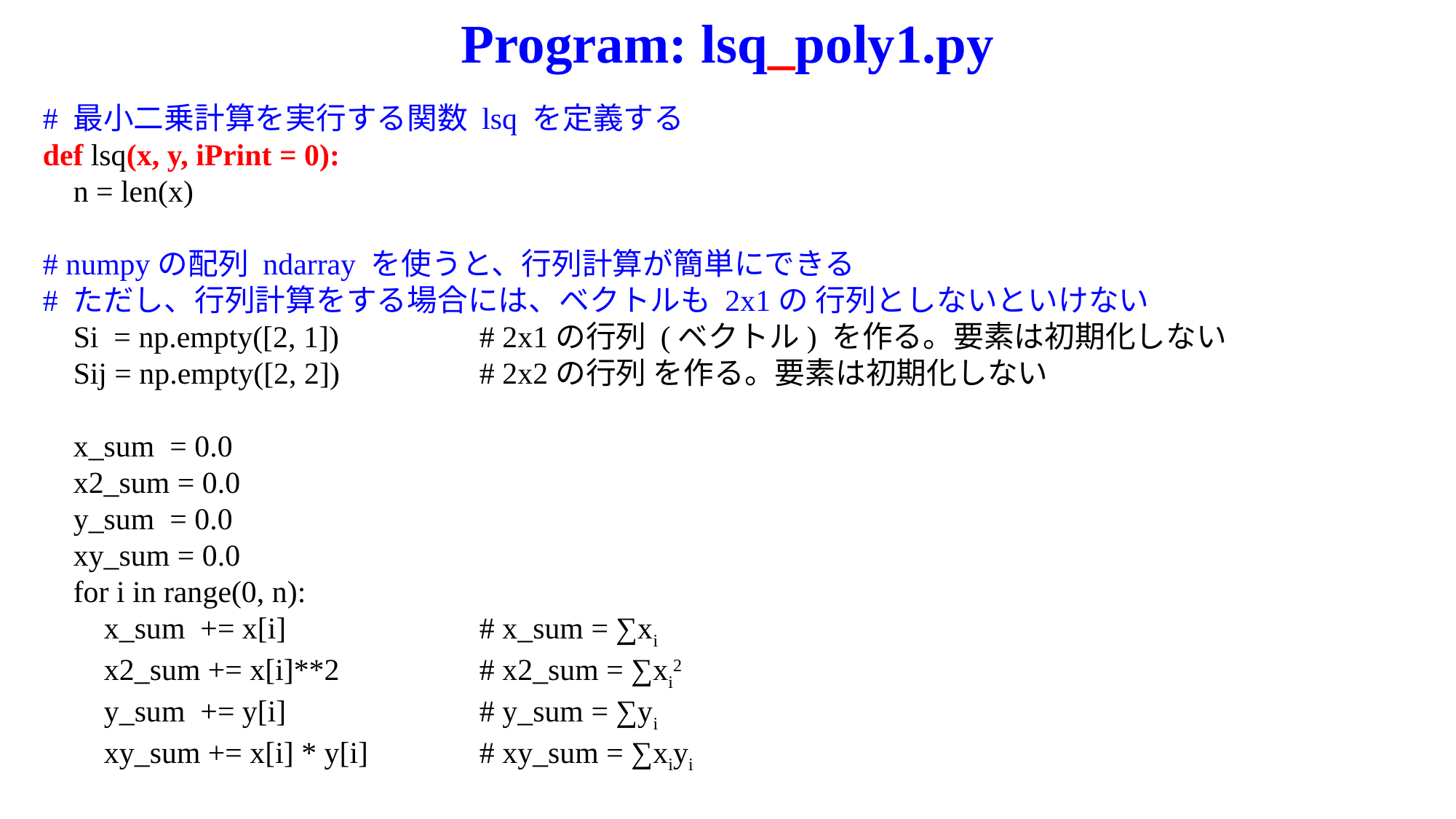

Program: lsq_poly1.py
# 最小二乗計算を実行する関数 lsq を定義する
def lsq(x, y, iPrint = 0):
    n = len(x)

# numpyの配列 ndarray を使うと、行列計算が簡単にできる
# ただし、行列計算をする場合には、ベクトルも 2x1の 行列としないといけない
    Si  = np.empty([2, 1])		# 2x1の行列 (ベクトル) を作る。要素は初期化しない
    Sij = np.empty([2, 2]) 		# 2x2の行列 を作る。要素は初期化しない

    x_sum  = 0.0
    x2_sum = 0.0
    y_sum  = 0.0
    xy_sum = 0.0
    for i in range(0, n):
        x_sum  += x[i]		# x_sum = ∑xi
        x2_sum += x[i]**2		# x2_sum = ∑xi2
        y_sum  += y[i]		# y_sum = ∑yi
        xy_sum += x[i] * y[i] 	# xy_sum = ∑xiyi